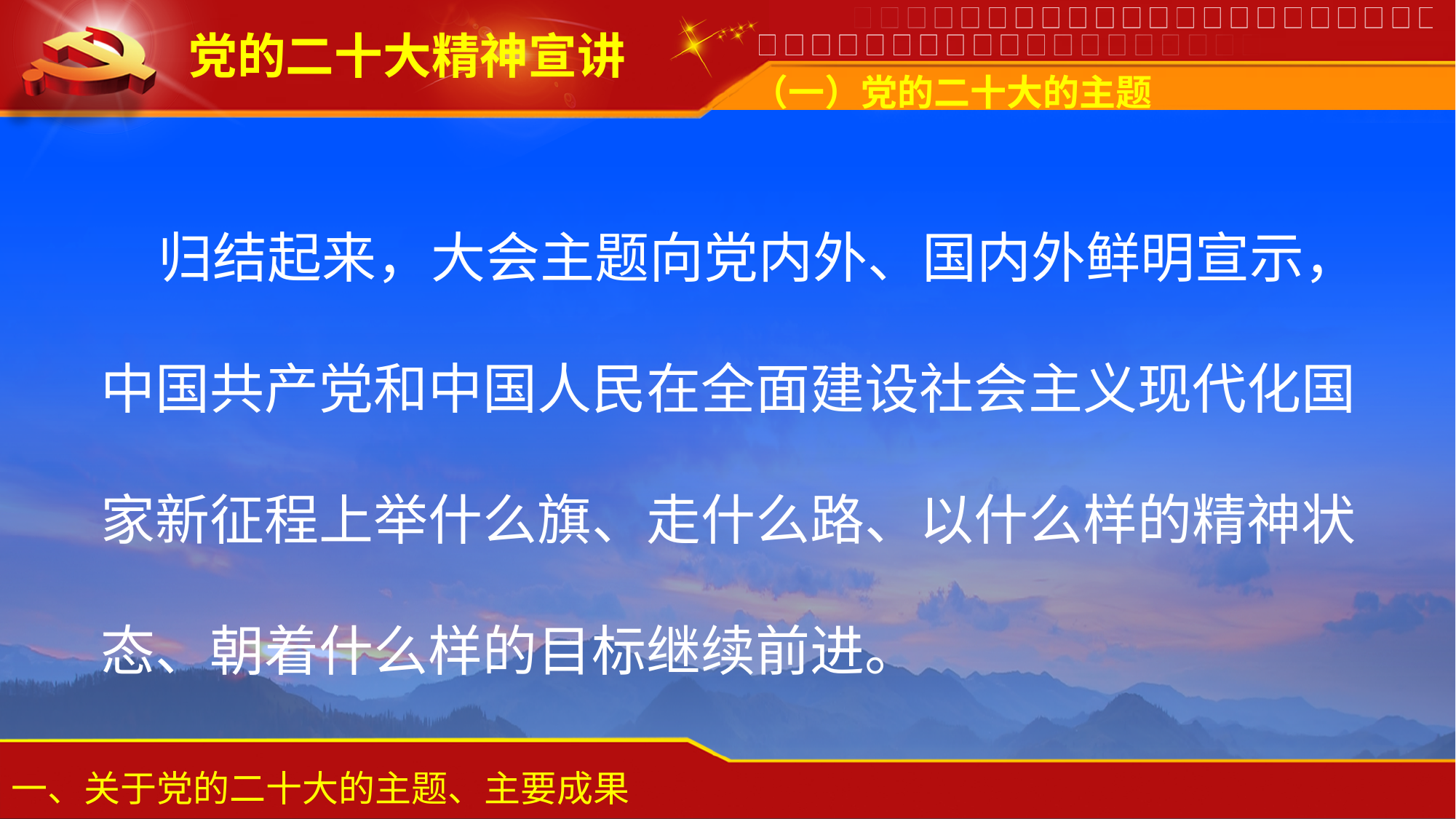

党的二十大精神宣讲
（一）党的二十大的主题
     归结起来，大会主题向党内外、国内外鲜明宣示，中国共产党和中国人民在全面建设社会主义现代化国家新征程上举什么旗、走什么路、以什么样的精神状态、朝着什么样的目标继续前进。
一、关于党的二十大的主题、主要成果